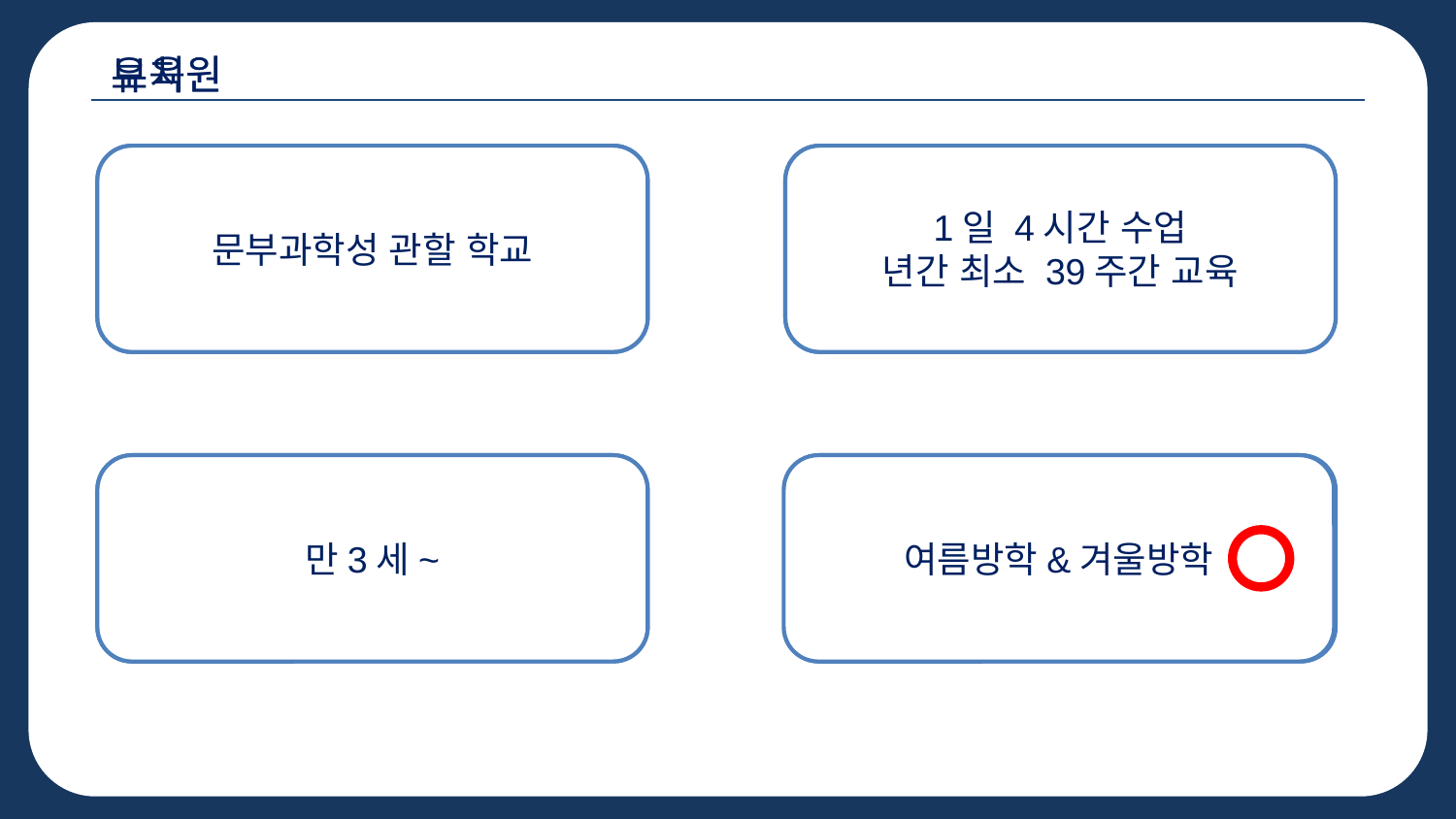

보육원
유치원
후생 노동성 관할 시설
문부과학성 관할 학교
하루 8시간 연장 보육
1일 4시간 수업
년간 최소 39주간 교육
만1세 미만 유아~
만3세~
여름방학&겨울방학

장기간 휴업